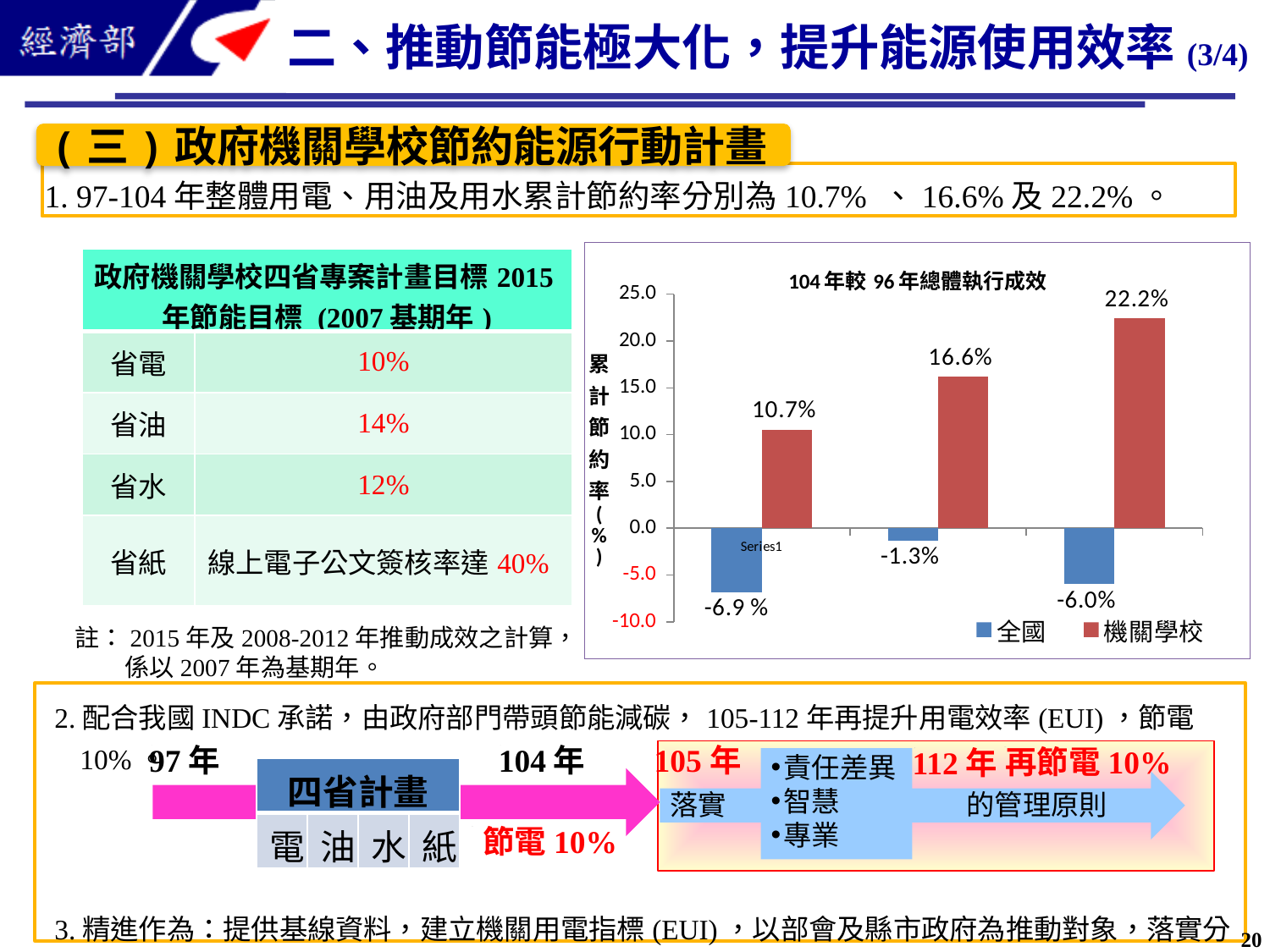

二、推動節能極大化，提升能源使用效率(3/4)

(三)政府機關學校節約能源行動計畫
1. 97-104年整體用電、用油及用水累計節約率分別為10.7% 、16.6%及22.2%。

[unsupported chart]

| 政府機關學校四省專案計畫目標2015年節能目標 (2007基期年) |  |
| --- | --- |
| 省電 | 10% |
| 省油 | 14% |
| 省水 | 12% |
| 省紙 | 線上電子公文簽核率達40% |
註：2015年及2008-2012年推動成效之計算，係以2007年為基期年。
2.配合我國INDC承諾，由政府部門帶頭節能減碳，105-112年再提升用電效率(EUI)，節電10%。

3.精進作為：提供基線資料，建立機關用電指標(EUI)，以部會及縣市政府為推動對象，落實分層管理，共同達成再節電目標。

97年
104年
105年
責任差異
智慧
專業
再節電10%
112年

| 四省計畫 |  |  |  |
| --- | --- | --- | --- |
| 電 | 油 | 水 | 紙 |

 的管理原則
落實
節電10%
20